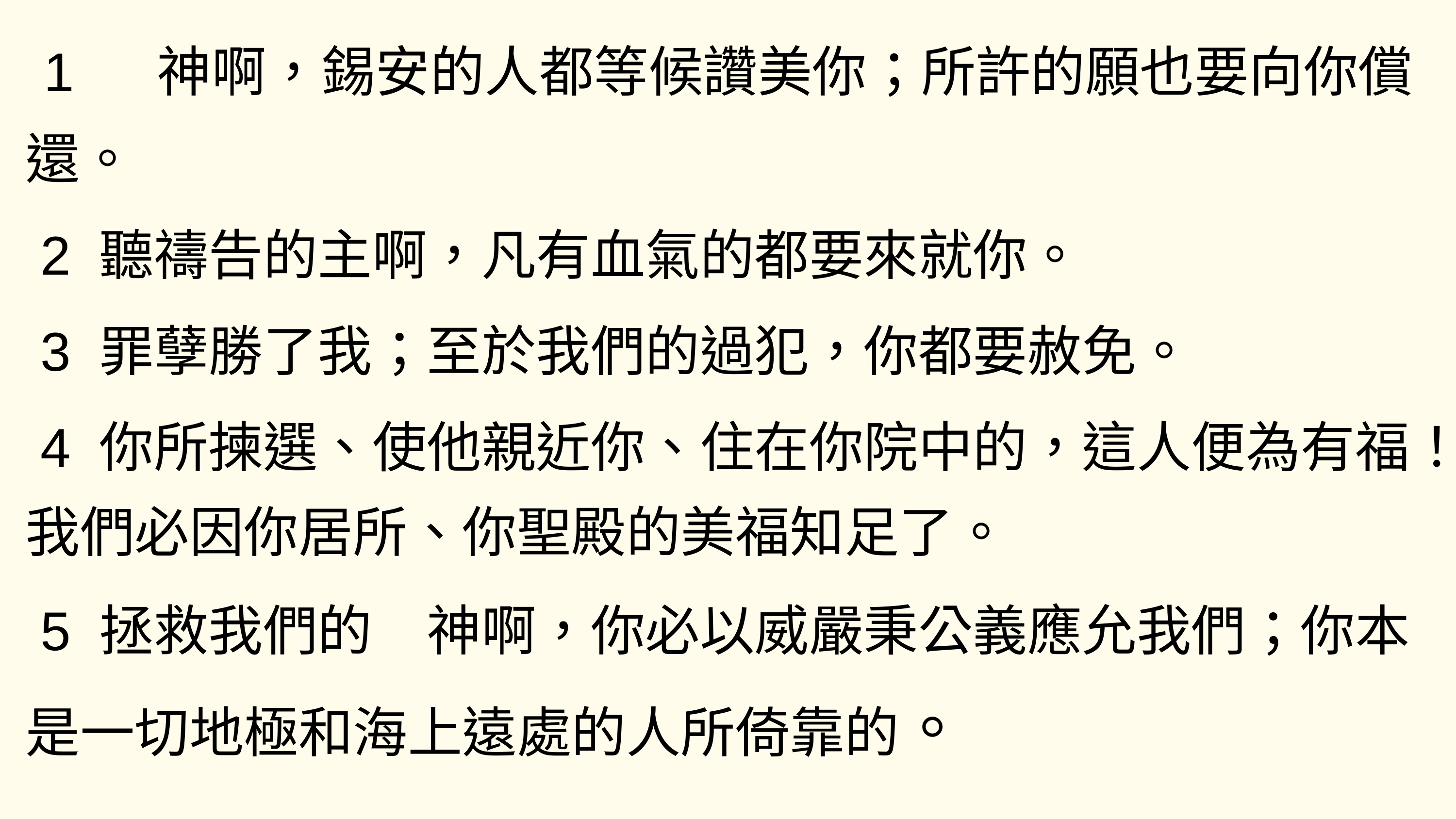

1 　神啊，錫安的人都等候讚美你；所許的願也要向你償還。
 2 聽禱告的主啊，凡有血氣的都要來就你。
 3 罪孽勝了我；至於我們的過犯，你都要赦免。
 4 你所揀選、使他親近你、住在你院中的，這人便為有福！我們必因你居所、你聖殿的美福知足了。
 5 拯救我們的　神啊，你必以威嚴秉公義應允我們；你本是一切地極和海上遠處的人所倚靠的。